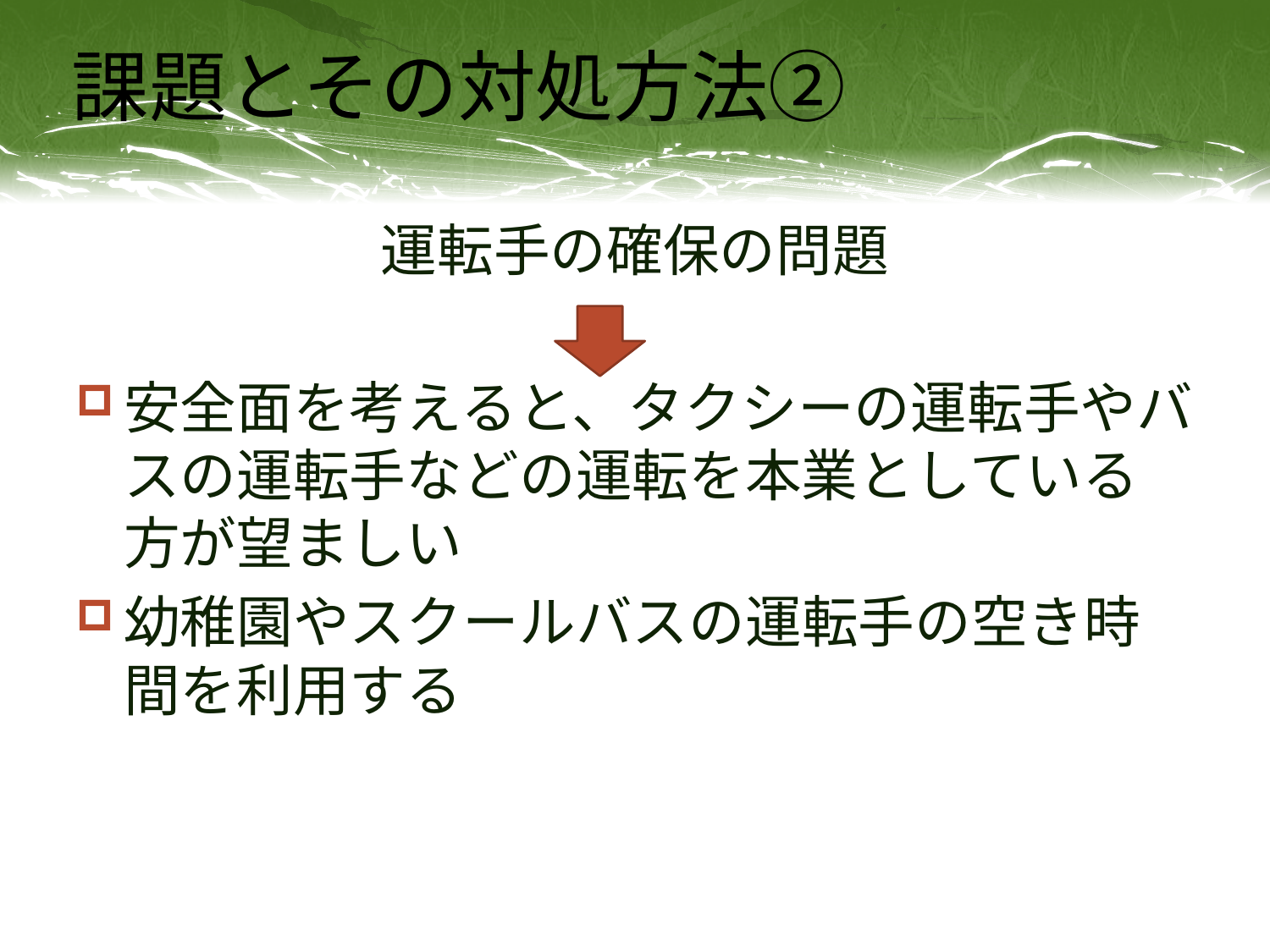

# 課題とその対処方法②
運転手の確保の問題

安全面を考えると、タクシーの運転手やバスの運転手などの運転を本業としている方が望ましい
幼稚園やスクールバスの運転手の空き時間を利用する